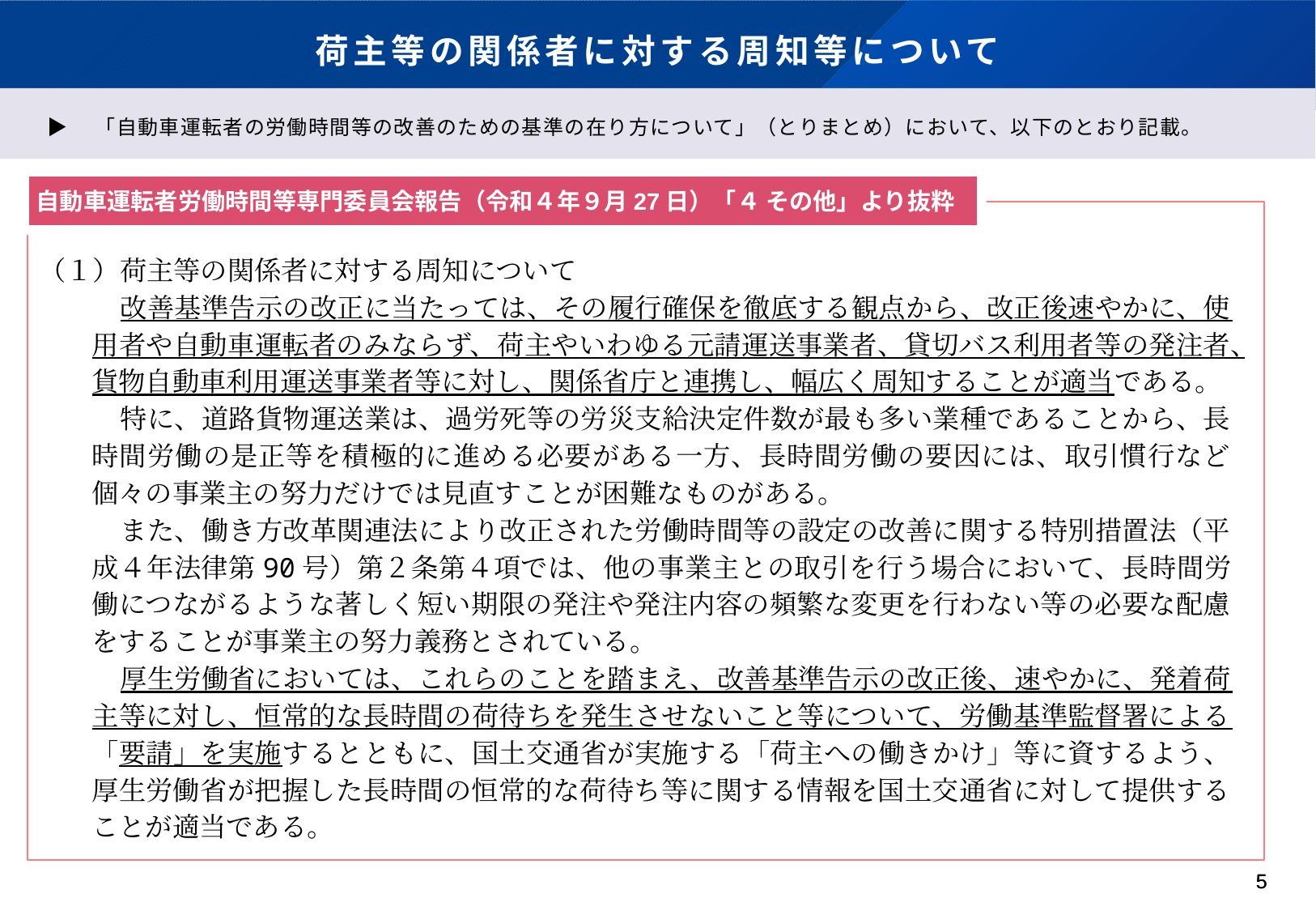

# 荷主等の関係者に対する周知等について
▶　「自動車運転者の労働時間等の改善のための基準の在り方について」（とりまとめ）において、以下のとおり記載。

自動車運転者労働時間等専門委員会報告（令和４年９月27日）「４ その他」より抜粋

（１）荷主等の関係者に対する周知について
改善基準告示の改正に当たっては、その履行確保を徹底する観点から、改正後速やかに、使用者や自動車運転者のみならず、荷主やいわゆる元請運送事業者、貸切バス利用者等の発注者、貨物自動車利用運送事業者等に対し、関係省庁と連携し、幅広く周知することが適当である。
特に、道路貨物運送業は、過労死等の労災支給決定件数が最も多い業種であることから、長時間労働の是正等を積極的に進める必要がある一方、長時間労働の要因には、取引慣行など個々の事業主の努力だけでは見直すことが困難なものがある。
また、働き方改革関連法により改正された労働時間等の設定の改善に関する特別措置法（平成４年法律第90号）第２条第４項では、他の事業主との取引を行う場合において、長時間労働につながるような著しく短い期限の発注や発注内容の頻繁な変更を行わない等の必要な配慮をすることが事業主の努力義務とされている。
厚生労働省においては、これらのことを踏まえ、改善基準告示の改正後、速やかに、発着荷主等に対し、恒常的な長時間の荷待ちを発生させないこと等について、労働基準監督署による「要請」を実施するとともに、国土交通省が実施する「荷主への働きかけ」等に資するよう、厚生労働省が把握した長時間の恒常的な荷待ち等に関する情報を国土交通省に対して提供することが適当である。
5
5